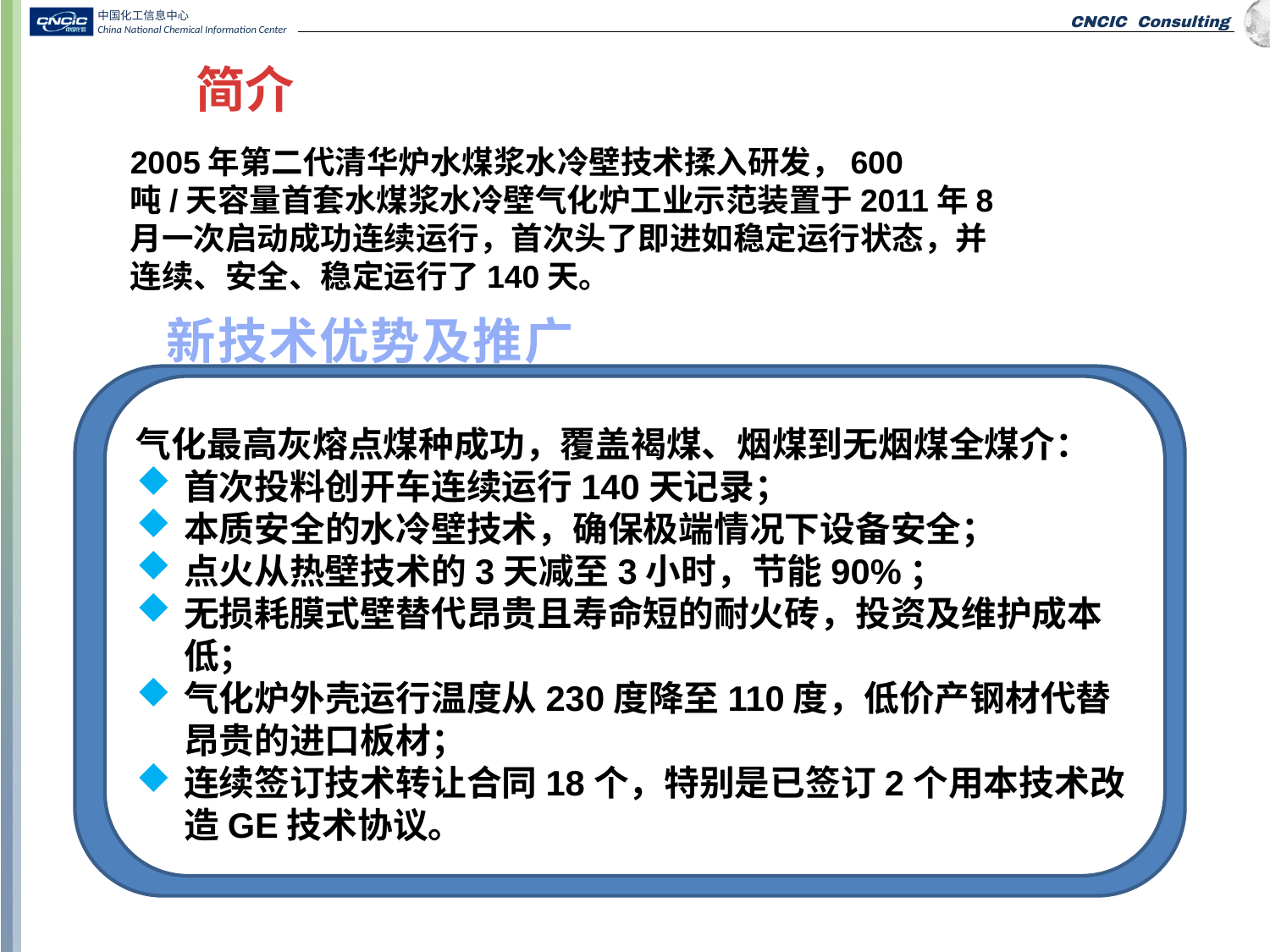

简介
2005年第二代清华炉水煤浆水冷壁技术揉入研发，600吨/天容量首套水煤浆水冷壁气化炉工业示范装置于2011年8月一次启动成功连续运行，首次头了即进如稳定运行状态，并连续、安全、稳定运行了140天。
新技术优势及推广

气化最高灰熔点煤种成功，覆盖褐煤、烟煤到无烟煤全煤介：
首次投料创开车连续运行140天记录；
本质安全的水冷壁技术，确保极端情况下设备安全；
点火从热壁技术的3天减至3小时，节能90%；
无损耗膜式壁替代昂贵且寿命短的耐火砖，投资及维护成本低；
气化炉外壳运行温度从230度降至110度，低价产钢材代替昂贵的进口板材；
连续签订技术转让合同18个，特别是已签订2个用本技术改造GE技术协议。